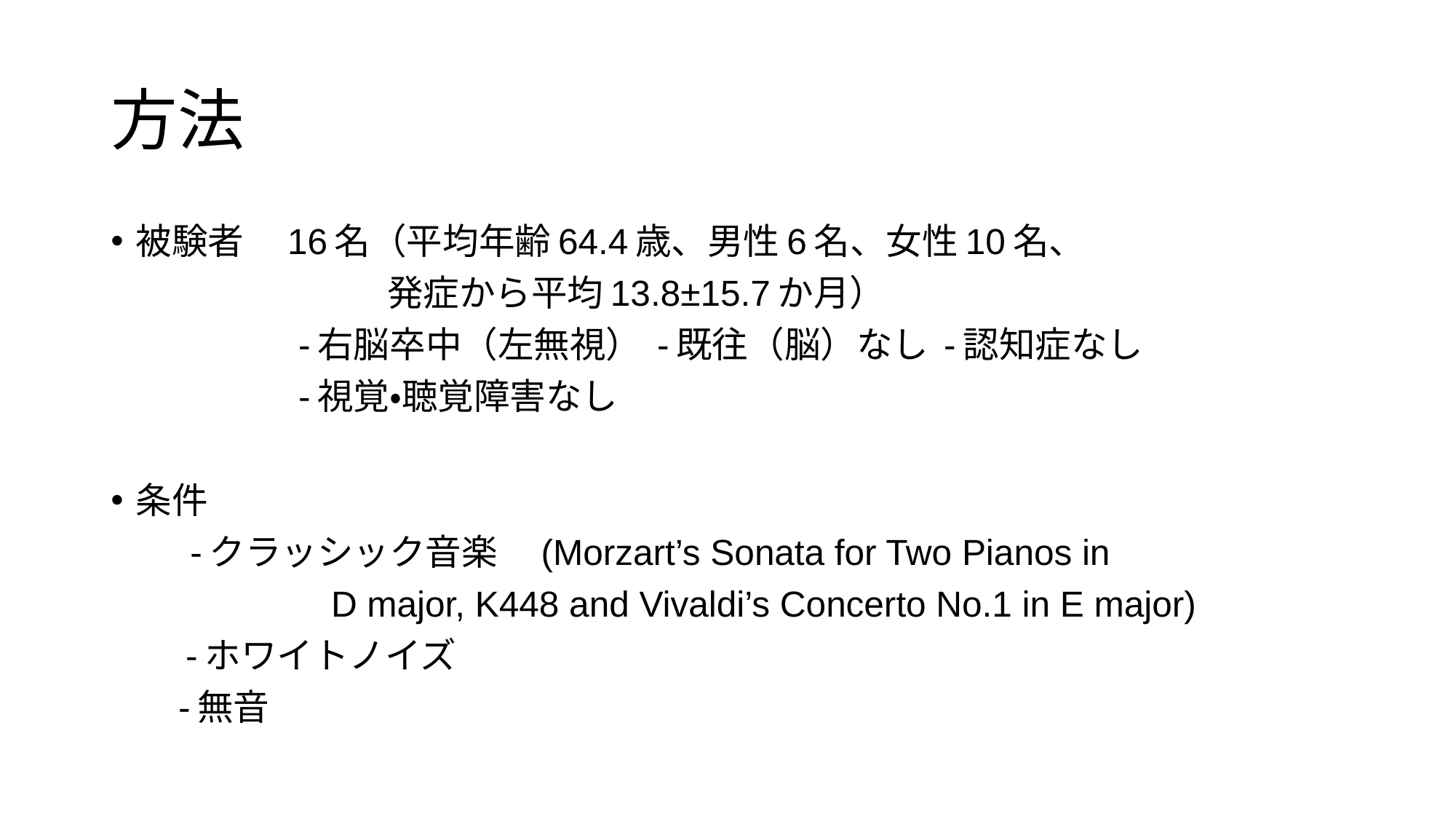

# 方法
被験者　16名（平均年齢64.4歳、男性6名、女性10名、
　　　　　　　   発症から平均13.8±15.7か月）
　　　　　-右脳卒中（左無視） -既往（脳）なし -認知症なし
　　　　　-視覚・聴覚障害なし

条件
　　-クラッシック音楽　(Morzart’s Sonata for Two Pianos in
                      D major, K448 and Vivaldi’s Concerto No.1 in E major)
   　-ホワイトノイズ
　   -無音